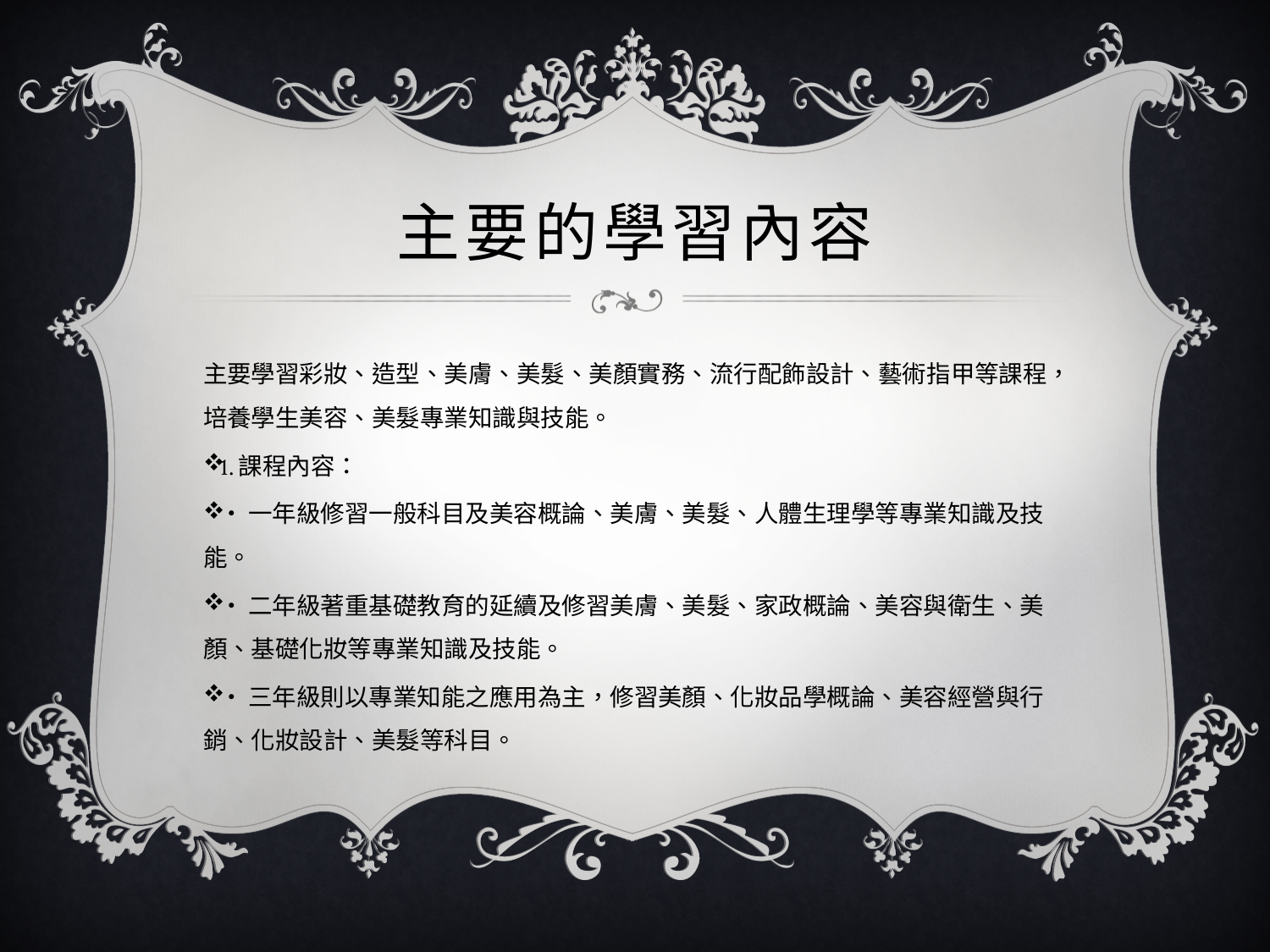

# 主要的學習內容
主要學習彩妝、造型、美膚、美髮、美顏實務、流行配飾設計、藝術指甲等課程，培養學生美容、美髮專業知識與技能。
1.課程內容：
‧一年級修習一般科目及美容概論、美膚、美髮、人體生理學等專業知識及技能。
‧二年級著重基礎教育的延續及修習美膚、美髮、家政概論、美容與衛生、美顏、基礎化妝等專業知識及技能。
‧三年級則以專業知能之應用為主，修習美顏、化妝品學概論、美容經營與行銷、化妝設計、美髮等科目。